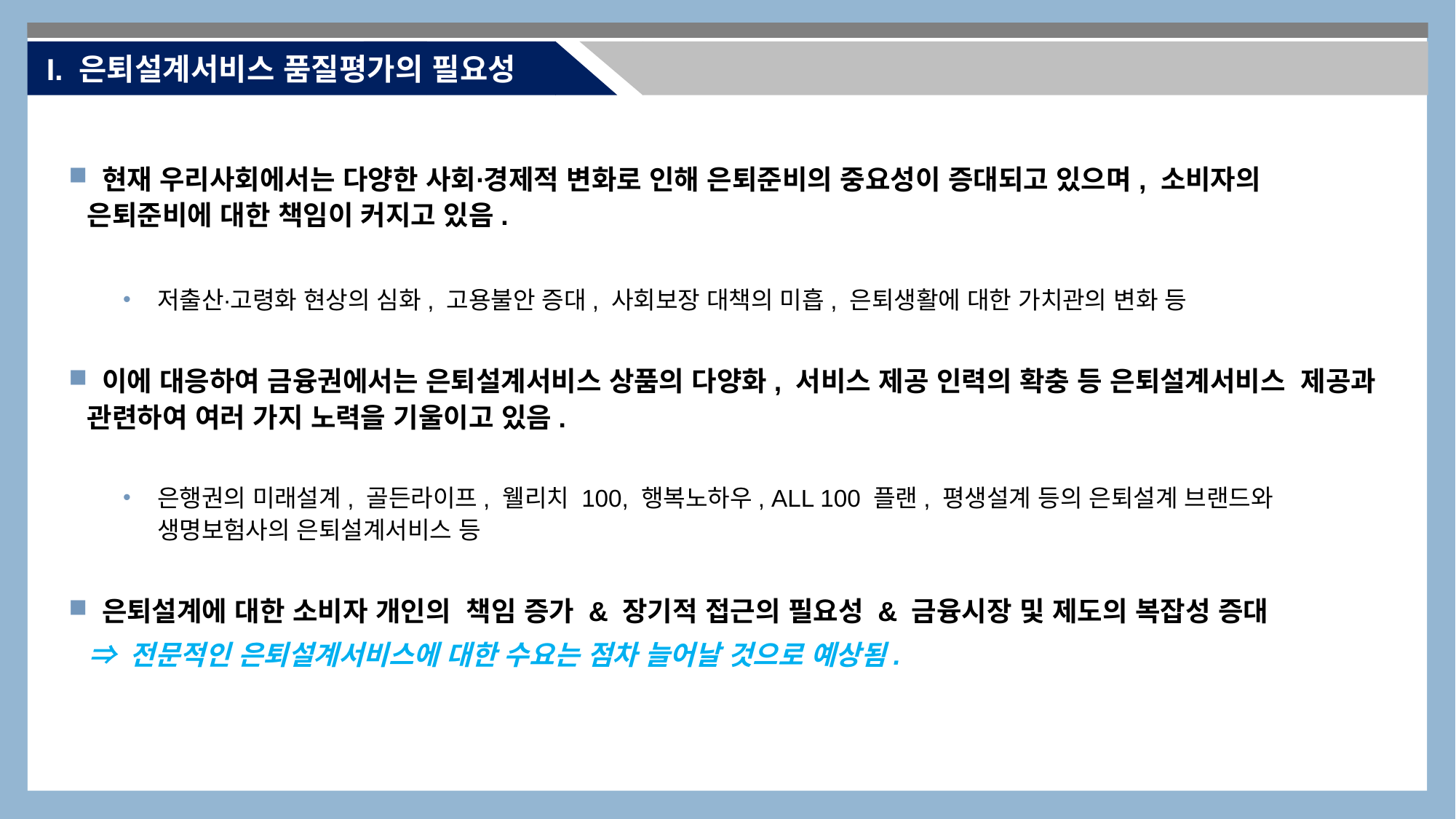

I. 은퇴설계서비스 품질평가의 필요성

 현재 우리사회에서는 다양한 사회∙경제적 변화로 인해 은퇴준비의 중요성이 증대되고 있으며, 소비자의 은퇴준비에 대한 책임이 커지고 있음.

저출산∙고령화 현상의 심화, 고용불안 증대, 사회보장 대책의 미흡, 은퇴생활에 대한 가치관의 변화 등

 이에 대응하여 금융권에서는 은퇴설계서비스 상품의 다양화, 서비스 제공 인력의 확충 등 은퇴설계서비스  제공과 관련하여 여러 가지 노력을 기울이고 있음.

은행권의 미래설계, 골든라이프, 웰리치 100, 행복노하우, ALL 100 플랜, 평생설계 등의 은퇴설계 브랜드와 생명보험사의 은퇴설계서비스 등

 은퇴설계에 대한 소비자 개인의  책임 증가 & 장기적 접근의 필요성 & 금융시장 및 제도의 복잡성 증대
   ⇒ 전문적인 은퇴설계서비스에 대한 수요는 점차 늘어날 것으로 예상됨.